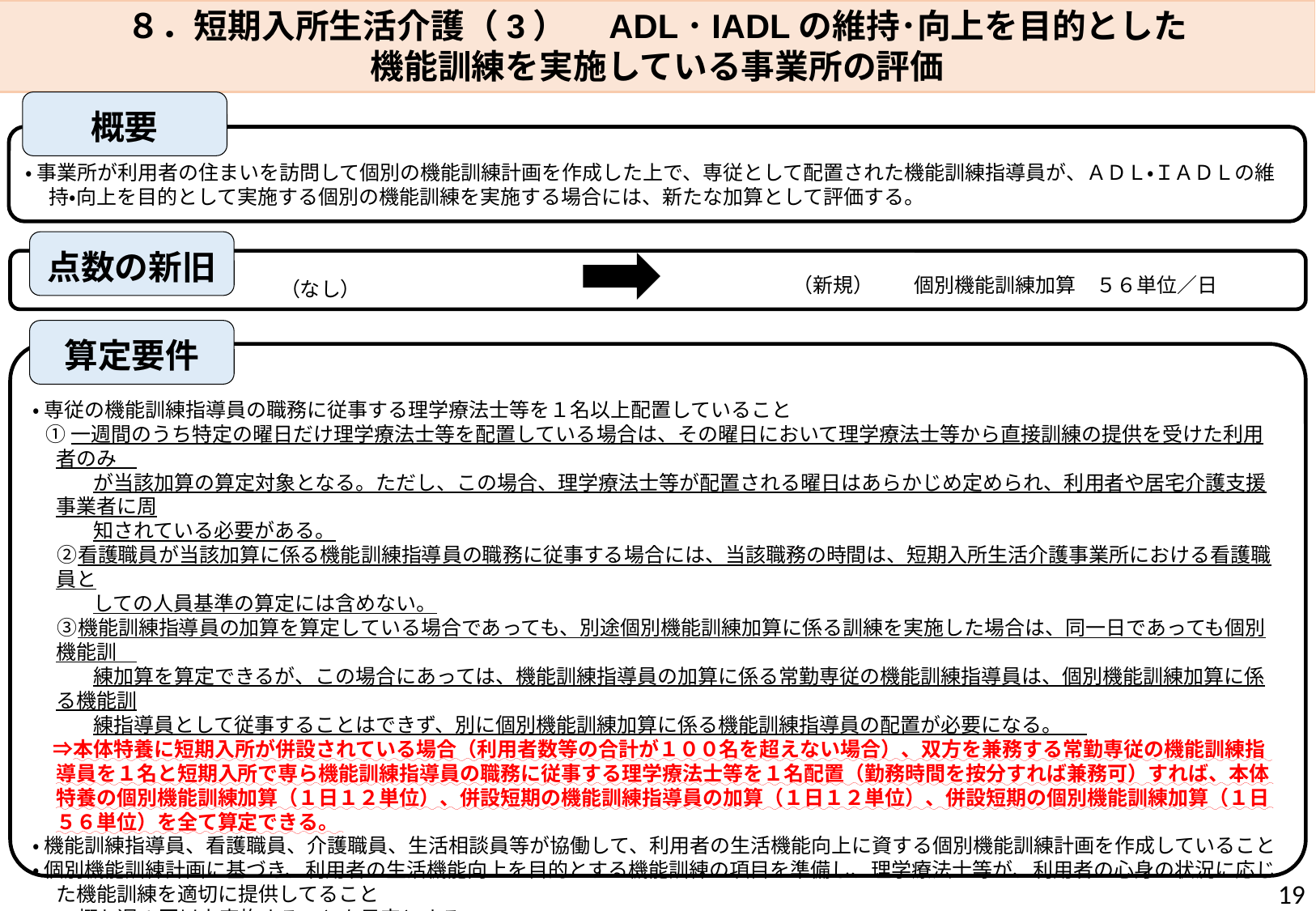

８．短期入所生活介護（3）　ADL･IADLの維持･向上を目的とした
機能訓練を実施している事業所の評価
概要

・ 事業所が利用者の住まいを訪問して個別の機能訓練計画を作成した上で、専従として配置された機能訓練指導員が、ＡＤＬ・ＩＡＤＬの維持・向上を目的として実施する個別の機能訓練を実施する場合には、新たな加算として評価する。
点数の新旧
　　　（新規）　　個別機能訓練加算　５６単位／日

（なし）
算定要件

・ 専従の機能訓練指導員の職務に従事する理学療法士等を１名以上配置していること
   ①一週間のうち特定の曜日だけ理学療法士等を配置している場合は、その曜日において理学療法士等から直接訓練の提供を受けた利用者のみ
　　　が当該加算の算定対象となる。ただし、この場合、理学療法士等が配置される曜日はあらかじめ定められ、利用者や居宅介護支援事業者に周
　　　知されている必要がある。
　 ②看護職員が当該加算に係る機能訓練指導員の職務に従事する場合には、当該職務の時間は、短期入所生活介護事業所における看護職員と
　　　しての人員基準の算定には含めない。
　 ③機能訓練指導員の加算を算定している場合であっても、別途個別機能訓練加算に係る訓練を実施した場合は、同一日であっても個別機能訓
　　　練加算を算定できるが、この場合にあっては、機能訓練指導員の加算に係る常勤専従の機能訓練指導員は、個別機能訓練加算に係る機能訓
　　　練指導員として従事することはできず、別に個別機能訓練加算に係る機能訓練指導員の配置が必要になる。
　⇒本体特養に短期入所が併設されている場合（利用者数等の合計が１００名を超えない場合）、双方を兼務する常勤専従の機能訓練指導員を１名と短期入所で専ら機能訓練指導員の職務に従事する理学療法士等を１名配置（勤務時間を按分すれば兼務可）すれば、本体特養の個別機能訓練加算（１日１２単位）、併設短期の機能訓練指導員の加算（１日１２単位）、併設短期の個別機能訓練加算（１日５６単位）を全て算定できる。
・ 機能訓練指導員、看護職員、介護職員、生活相談員等が協働して、利用者の生活機能向上に資する個別機能訓練計画を作成していること
・ 個別機能訓練計画に基づき、利用者の生活機能向上を目的とする機能訓練の項目を準備し、理学療法士等が、利用者の心身の状況に応じた機能訓練を適切に提供してること
　 ⇒概ね週１回以上実施することを目安とする。
　 ⇒個別機能訓練に関する記録は、利用者ごとに保管され、常に当該事業所の個別機能訓練の従事者により閲覧が可能であるようにすること。
・ 機能訓練指導員等が利用者の居宅を訪問した上で、個別機能訓練計画を作成し、その後３月ごとに１回以上、利用者の居宅を訪問した上で、利用者又はその家族に対して、機能訓練の内容と個別機能訓練計画の進捗状況等を説明し、訓練内容の見直し等を行っていること

19